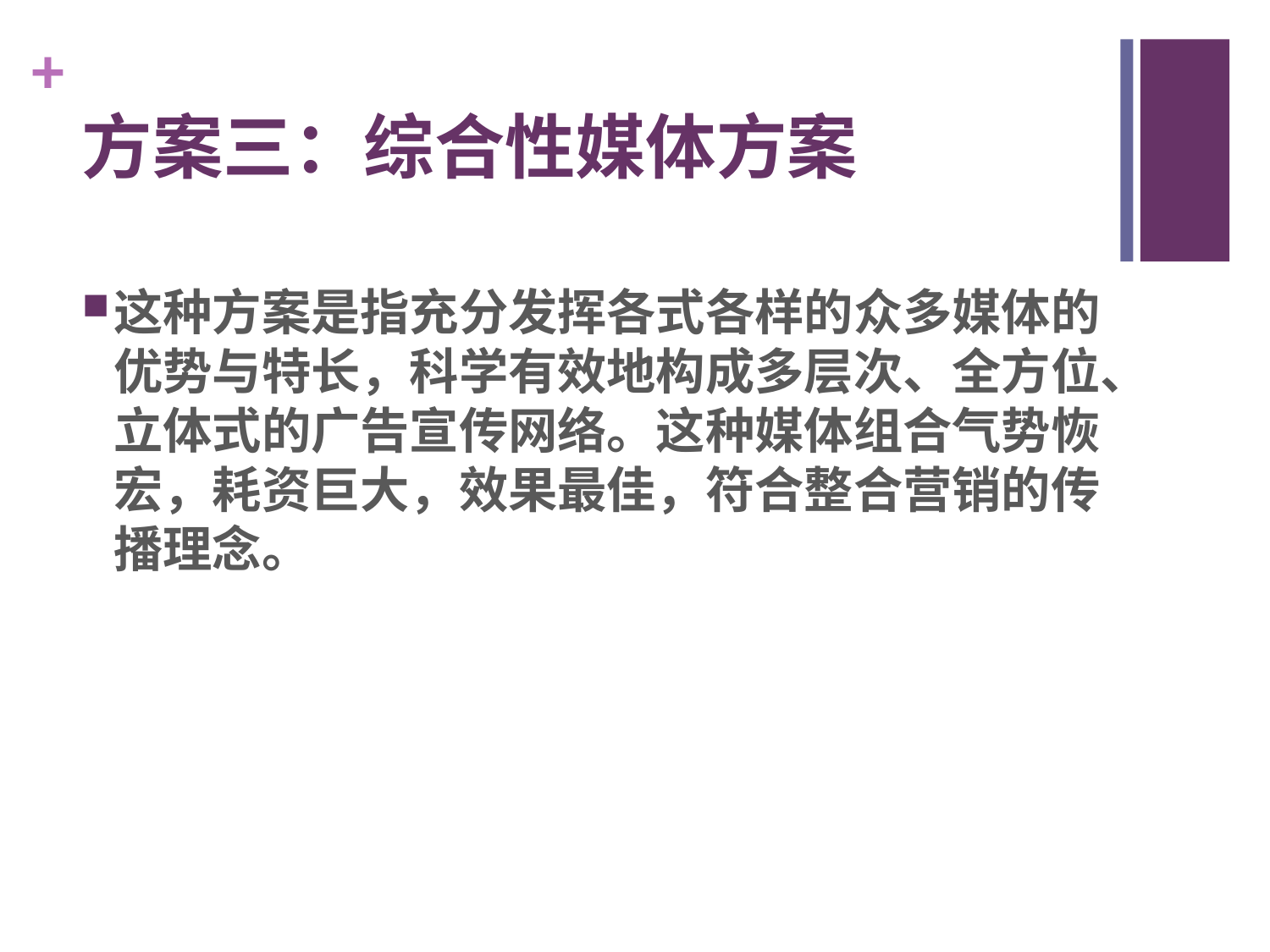

# 方案三：综合性媒体方案
这种方案是指充分发挥各式各样的众多媒体的优势与特长，科学有效地构成多层次、全方位、立体式的广告宣传网络。这种媒体组合气势恢宏，耗资巨大，效果最佳，符合整合营销的传播理念。